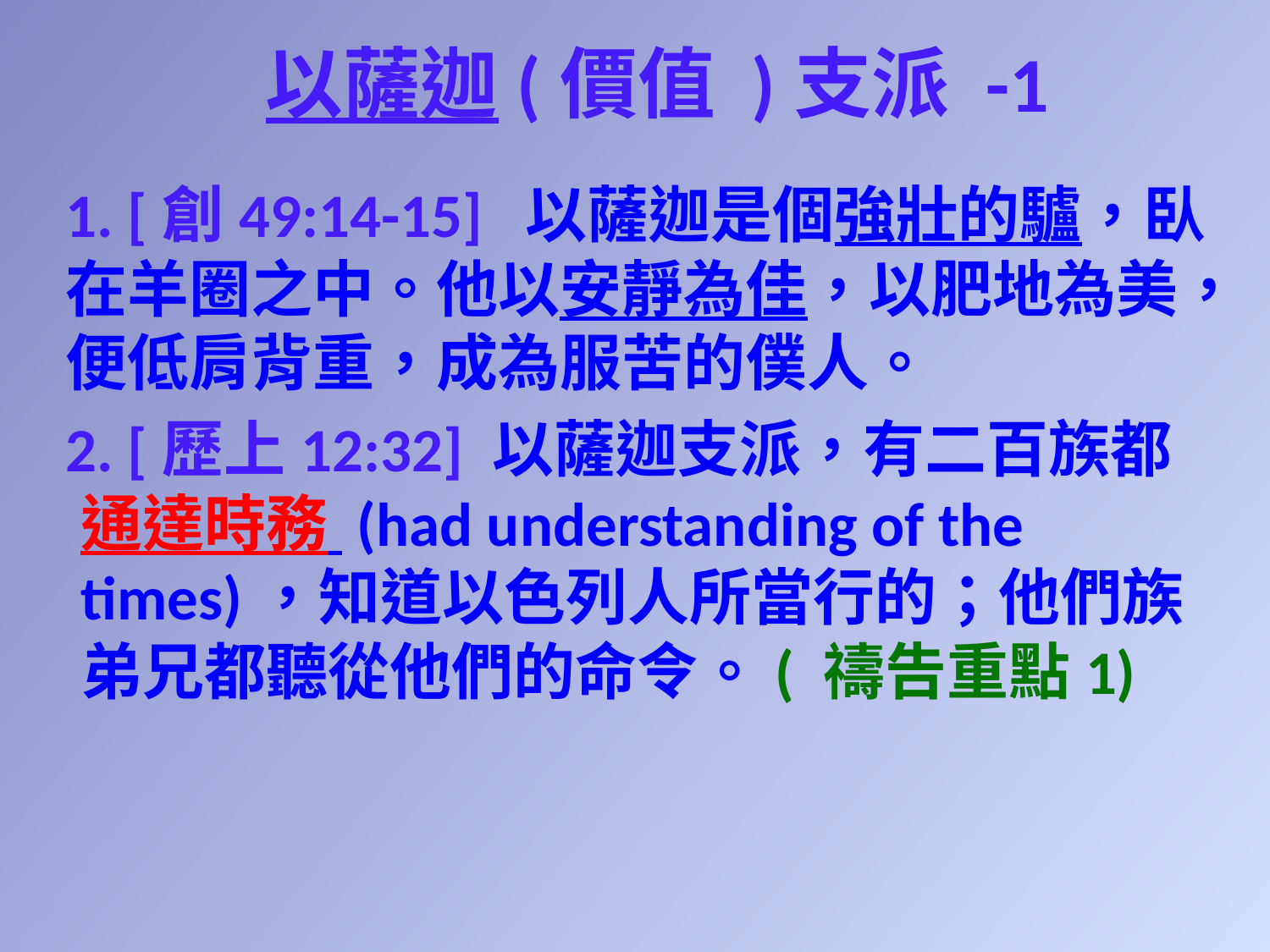

# 以薩迦(價值 )支派 -1
1. [創49:14-15]  以薩迦是個強壯的驢，臥在羊圈之中。他以安靜為佳，以肥地為美，便低肩背重，成為服苦的僕人。
2. [歷上12:32] 以薩迦支派，有二百族都通達時務 (had understanding of the times)，知道以色列人所當行的；他們族弟兄都聽從他們的命令。( 禱告重點1)